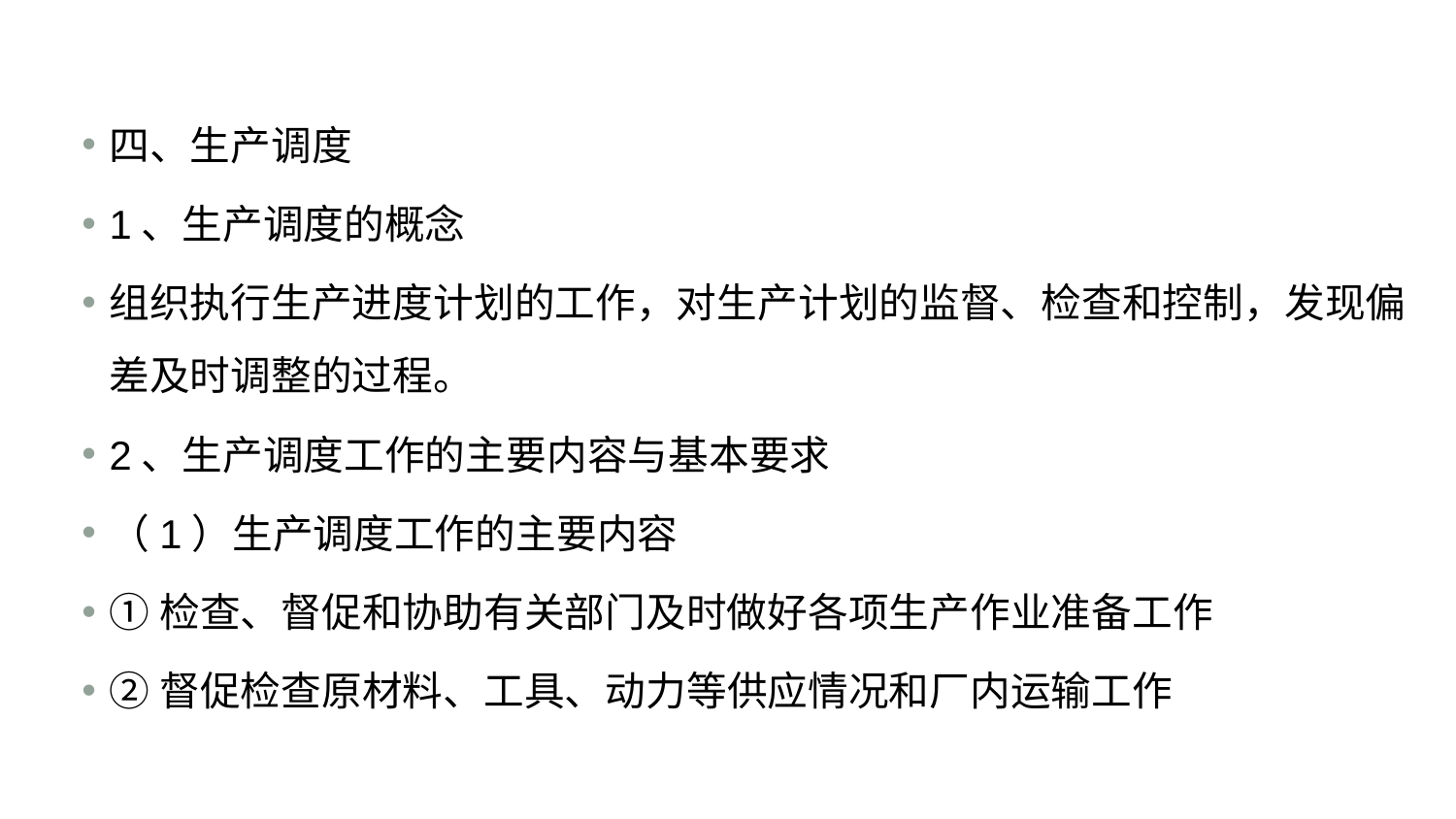

#
四、生产调度
1、生产调度的概念
组织执行生产进度计划的工作，对生产计划的监督、检查和控制，发现偏差及时调整的过程。
2、生产调度工作的主要内容与基本要求
（1）生产调度工作的主要内容
①检查、督促和协助有关部门及时做好各项生产作业准备工作
②督促检查原材料、工具、动力等供应情况和厂内运输工作